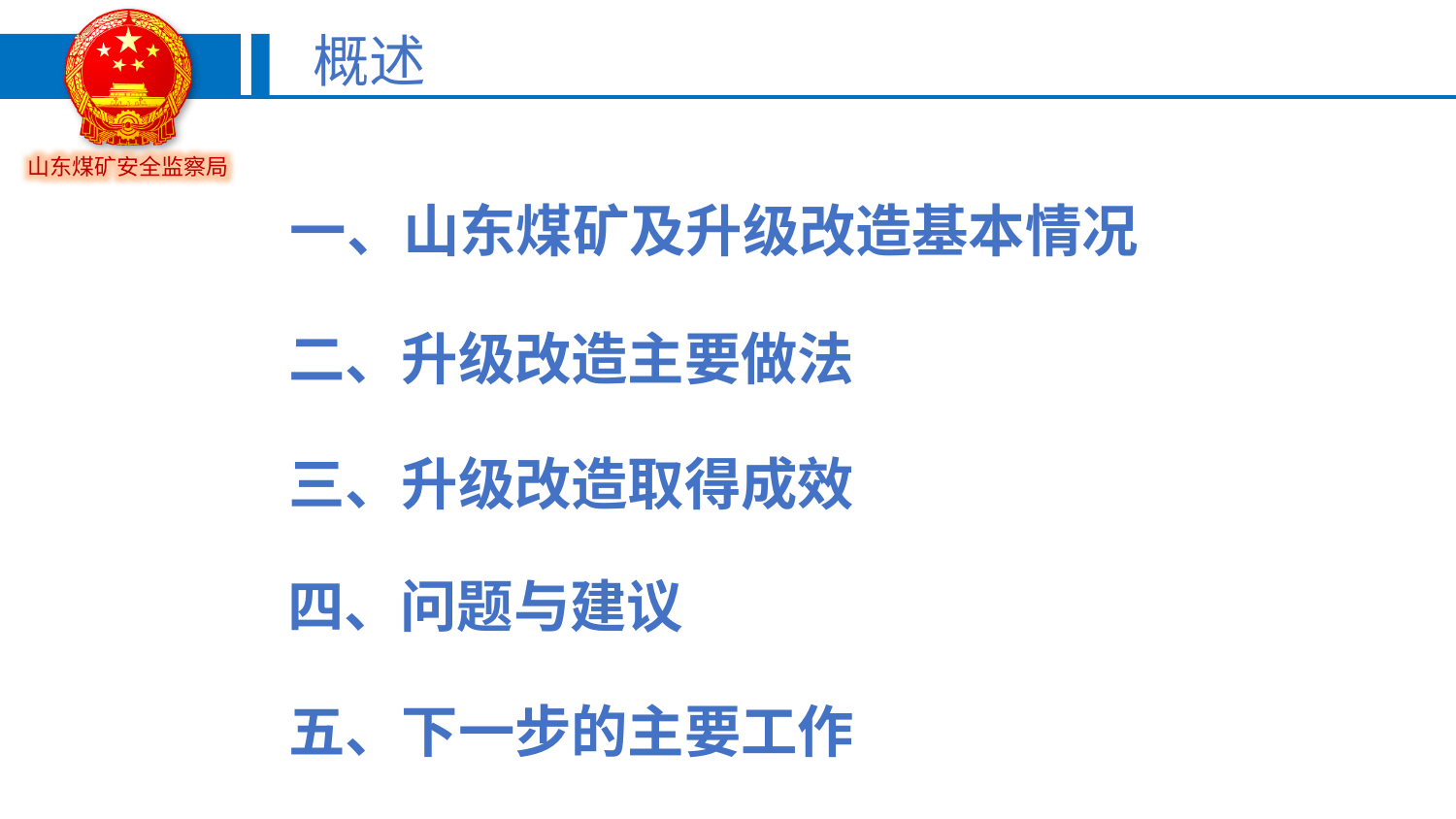

概述
一、山东煤矿及升级改造基本情况
二、升级改造主要做法
三、升级改造取得成效
四、问题与建议
五、下一步的主要工作